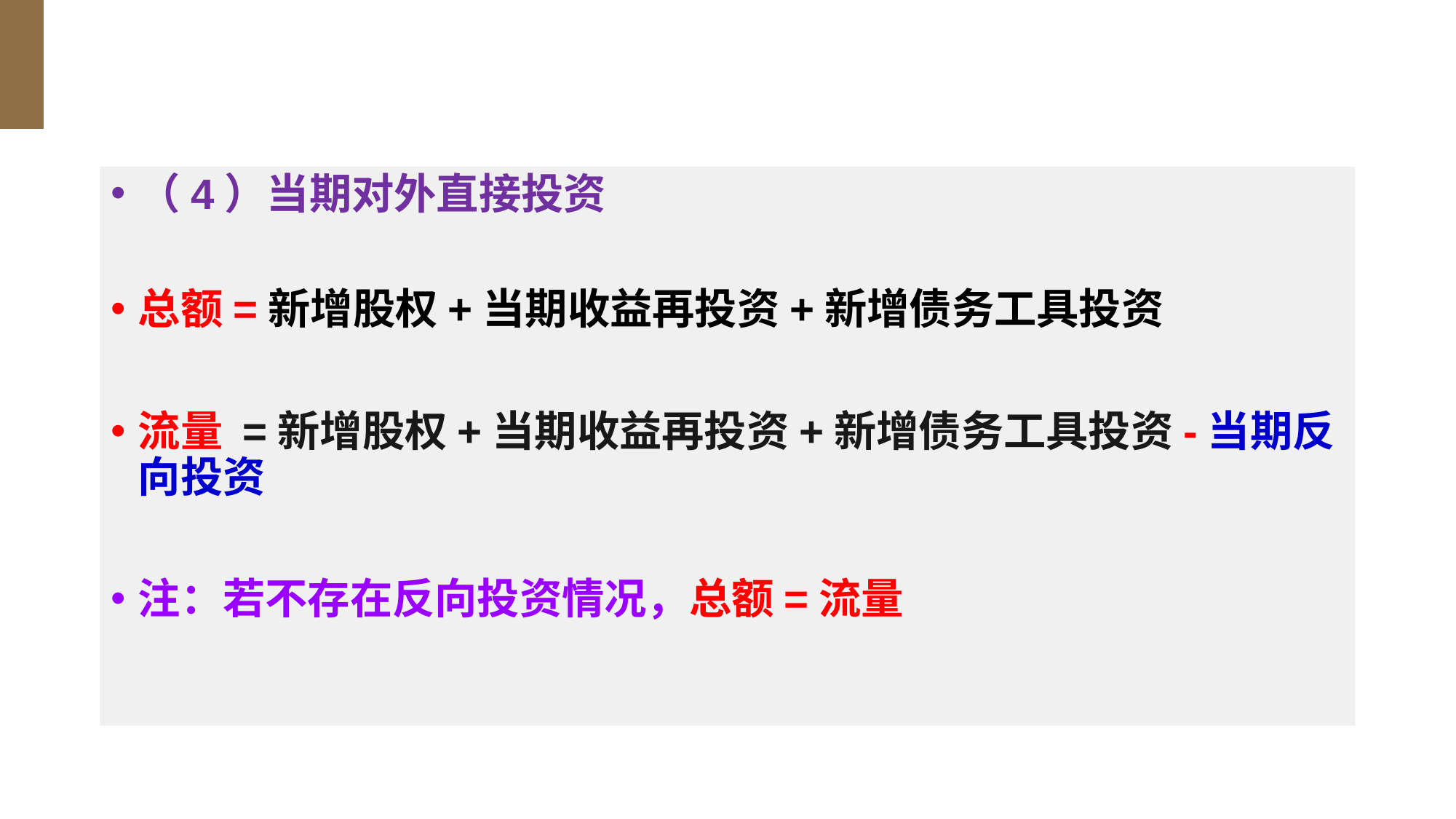

#
（4）当期对外直接投资

总额=新增股权+当期收益再投资+新增债务工具投资

流量 =新增股权+当期收益再投资+新增债务工具投资-当期反向投资

注：若不存在反向投资情况，总额=流量